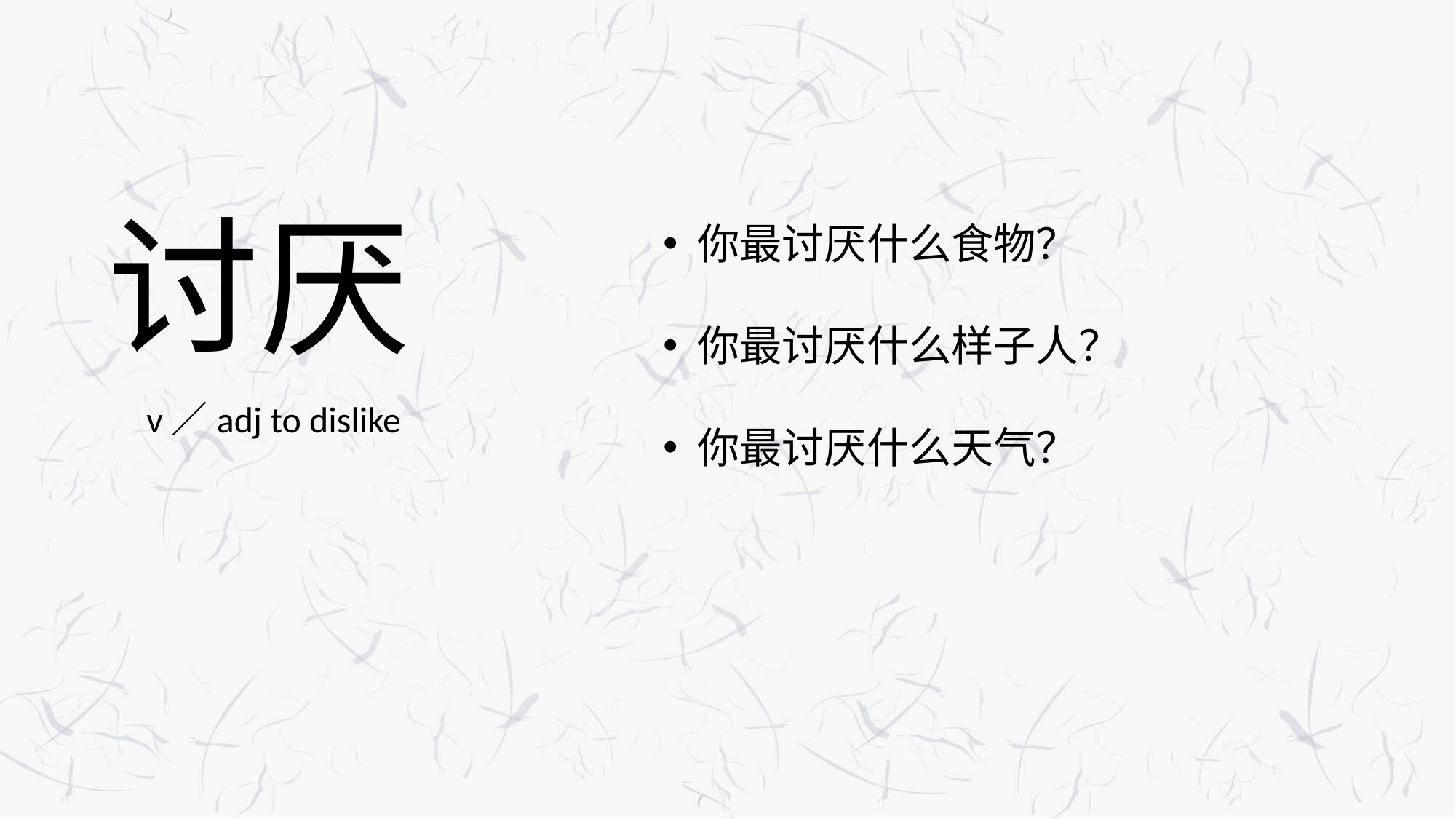

讨厌
你最讨厌什么食物？

你最讨厌什么样子人？

你最讨厌什么天气？

v／adj to dislike